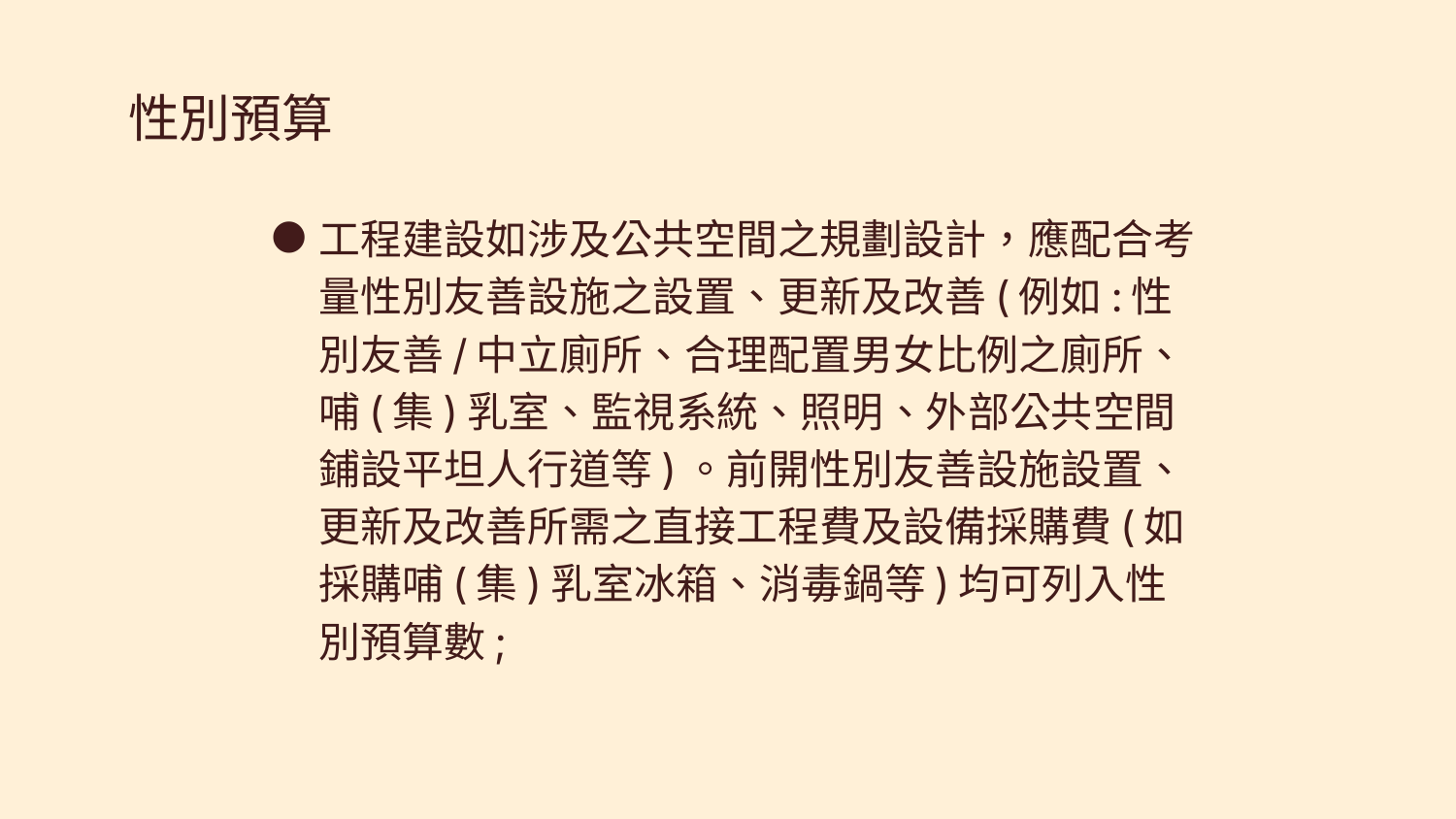

# 性別預算
工程建設如涉及公共空間之規劃設計，應配合考量性別友善設施之設置、更新及改善(例如:性別友善/中立廁所、合理配置男女比例之廁所、哺(集)乳室、監視系統、照明、外部公共空間鋪設平坦人行道等)。前開性別友善設施設置、更新及改善所需之直接工程費及設備採購費(如採購哺(集)乳室冰箱、消毒鍋等)均可列入性別預算數;